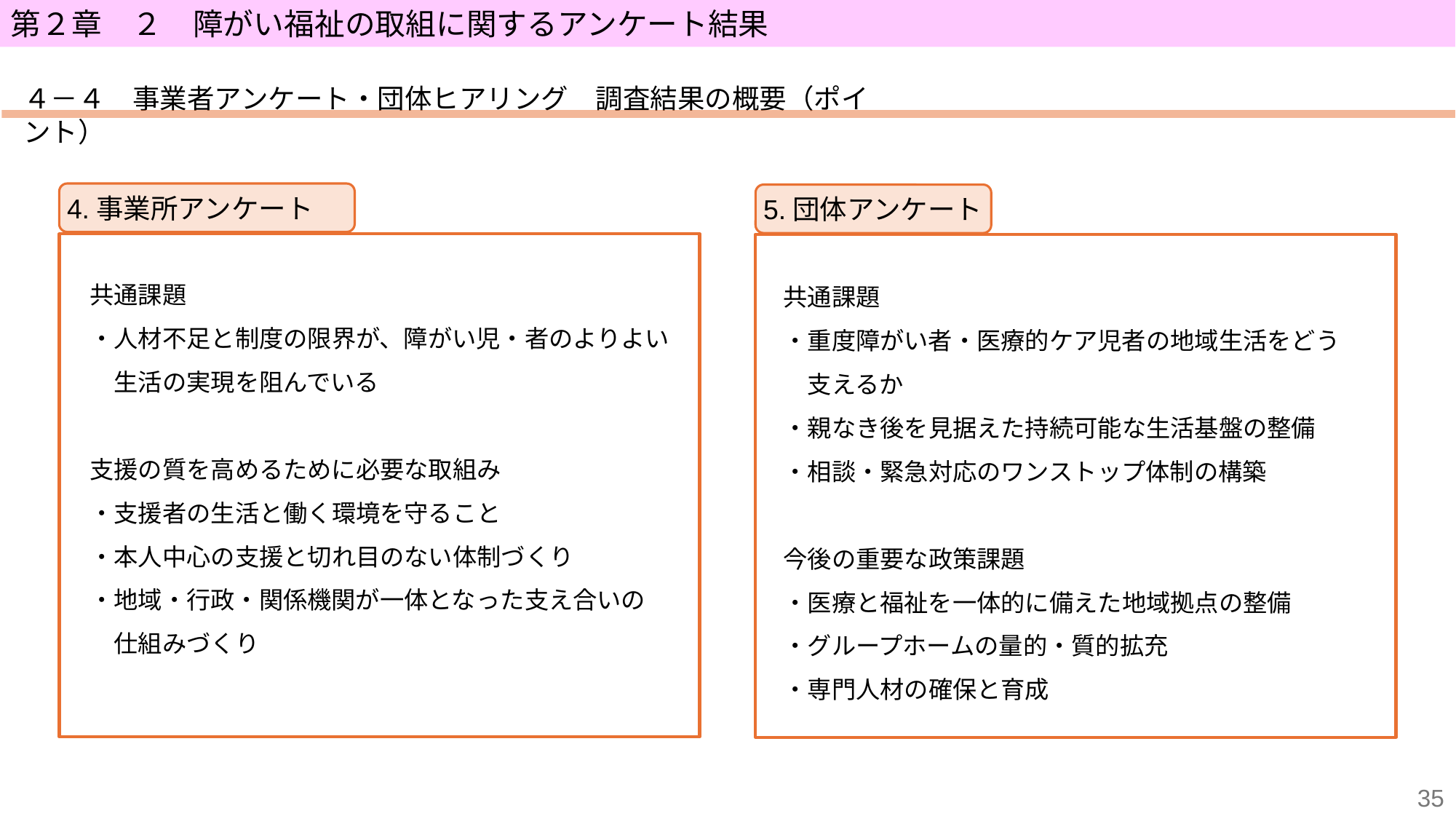

第２章　２　障がい福祉の取組に関するアンケート結果
４－４　事業者アンケート・団体ヒアリング　調査結果の概要（ポイント）

4.事業所アンケート

共通課題
・人材不足と制度の限界が、障がい児・者のよりよい
　生活の実現を阻んでいる

支援の質を高めるために必要な取組み
・支援者の生活と働く環境を守ること
・本人中心の支援と切れ目のない体制づくり
・地域・行政・関係機関が一体となった支え合いの
　仕組みづくり

5.団体アンケート

共通課題
・重度障がい者・医療的ケア児者の地域生活をどう
　支えるか
・親なき後を見据えた持続可能な生活基盤の整備
・相談・緊急対応のワンストップ体制の構築

今後の重要な政策課題
・医療と福祉を一体的に備えた地域拠点の整備
・グループホームの量的・質的拡充
・専門人材の確保と育成
35